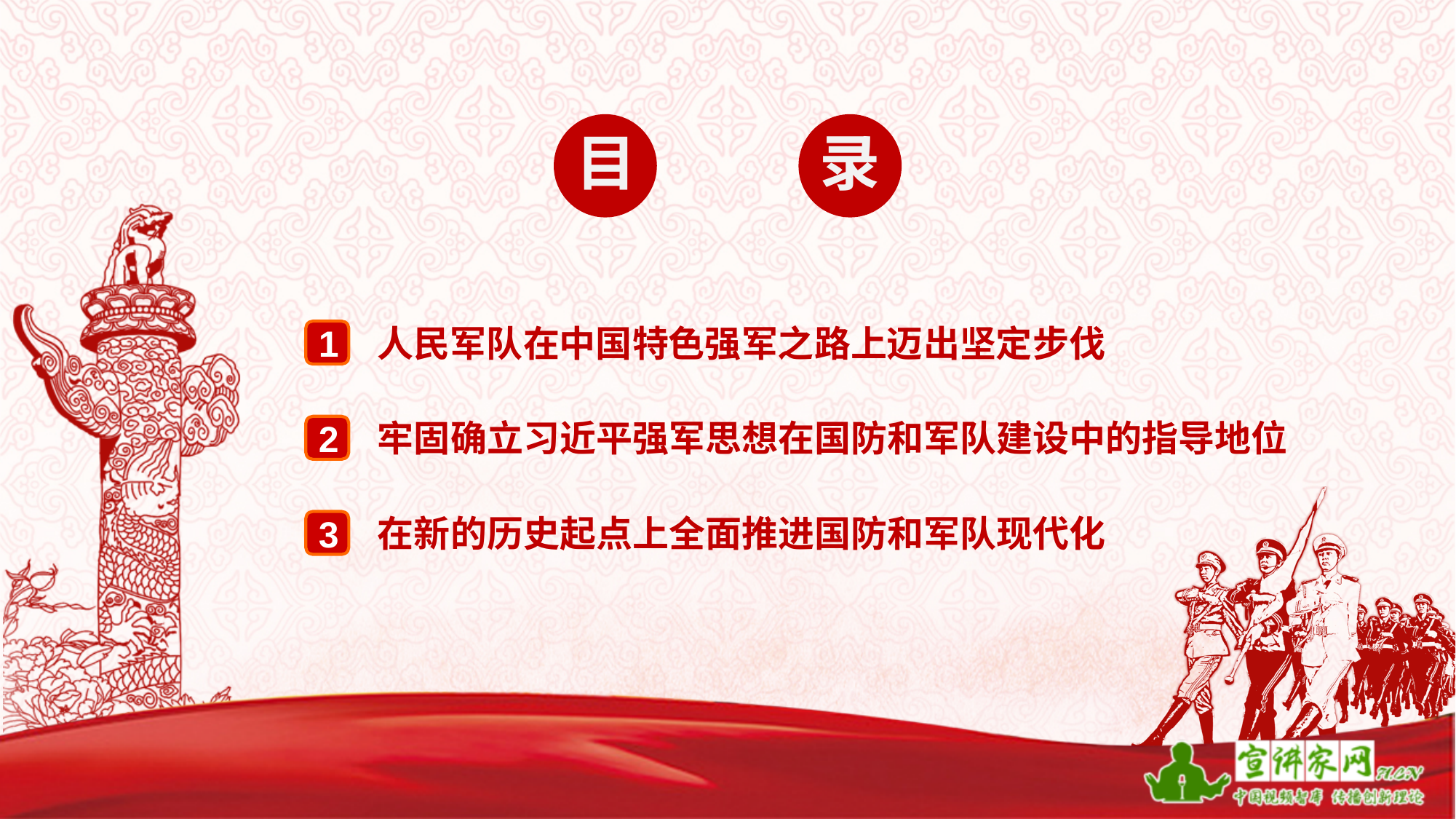

目
录
人民军队在中国特色强军之路上迈出坚定步伐
1
牢固确立习近平强军思想在国防和军队建设中的指导地位
2
在新的历史起点上全面推进国防和军队现代化
3